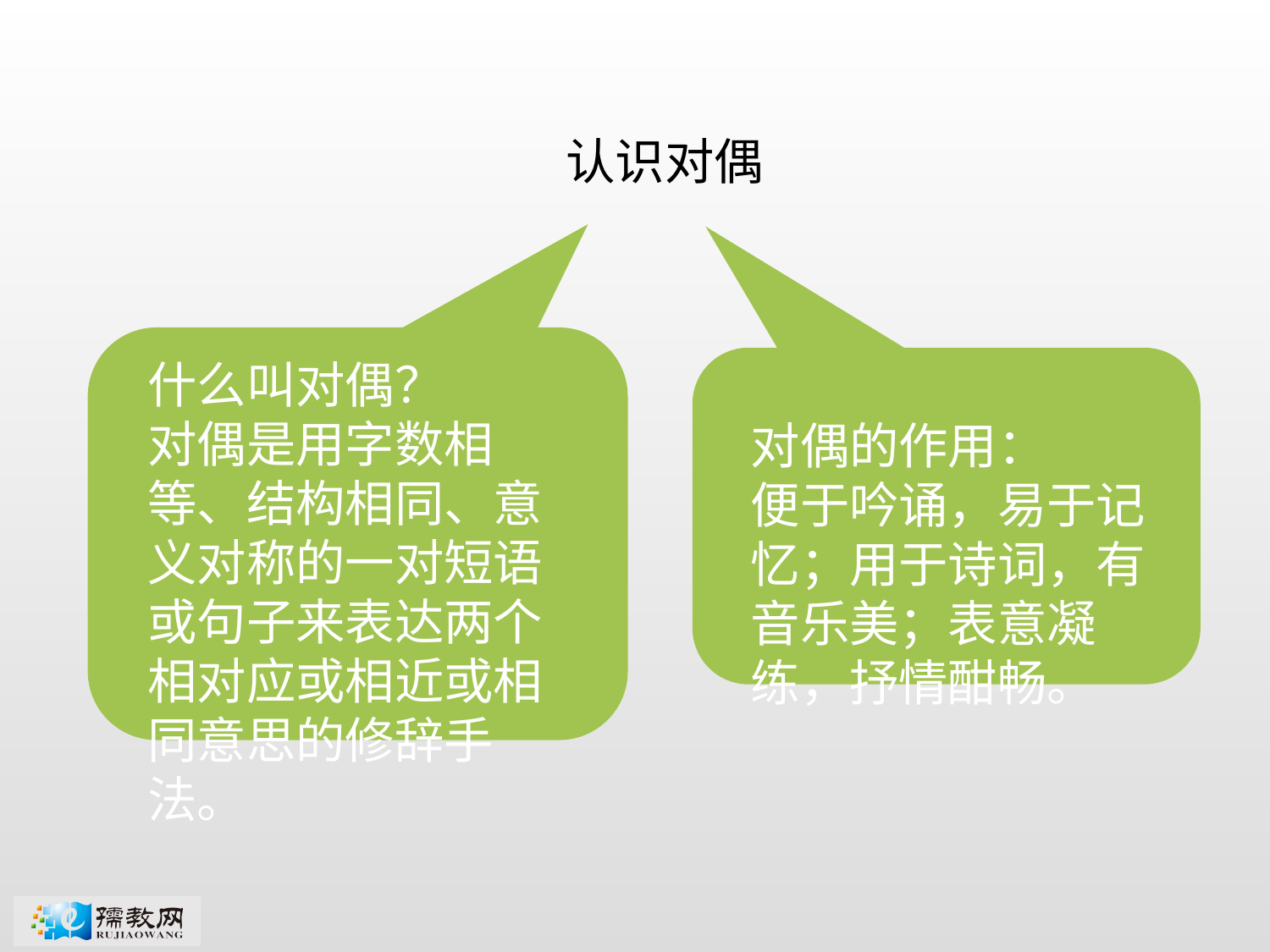

认识对偶

什么叫对偶？
对偶是用字数相等、结构相同、意义对称的一对短语或句子来表达两个相对应或相近或相同意思的修辞手法。

对偶的作用：
便于吟诵，易于记忆；用于诗词，有音乐美；表意凝练，抒情酣畅。